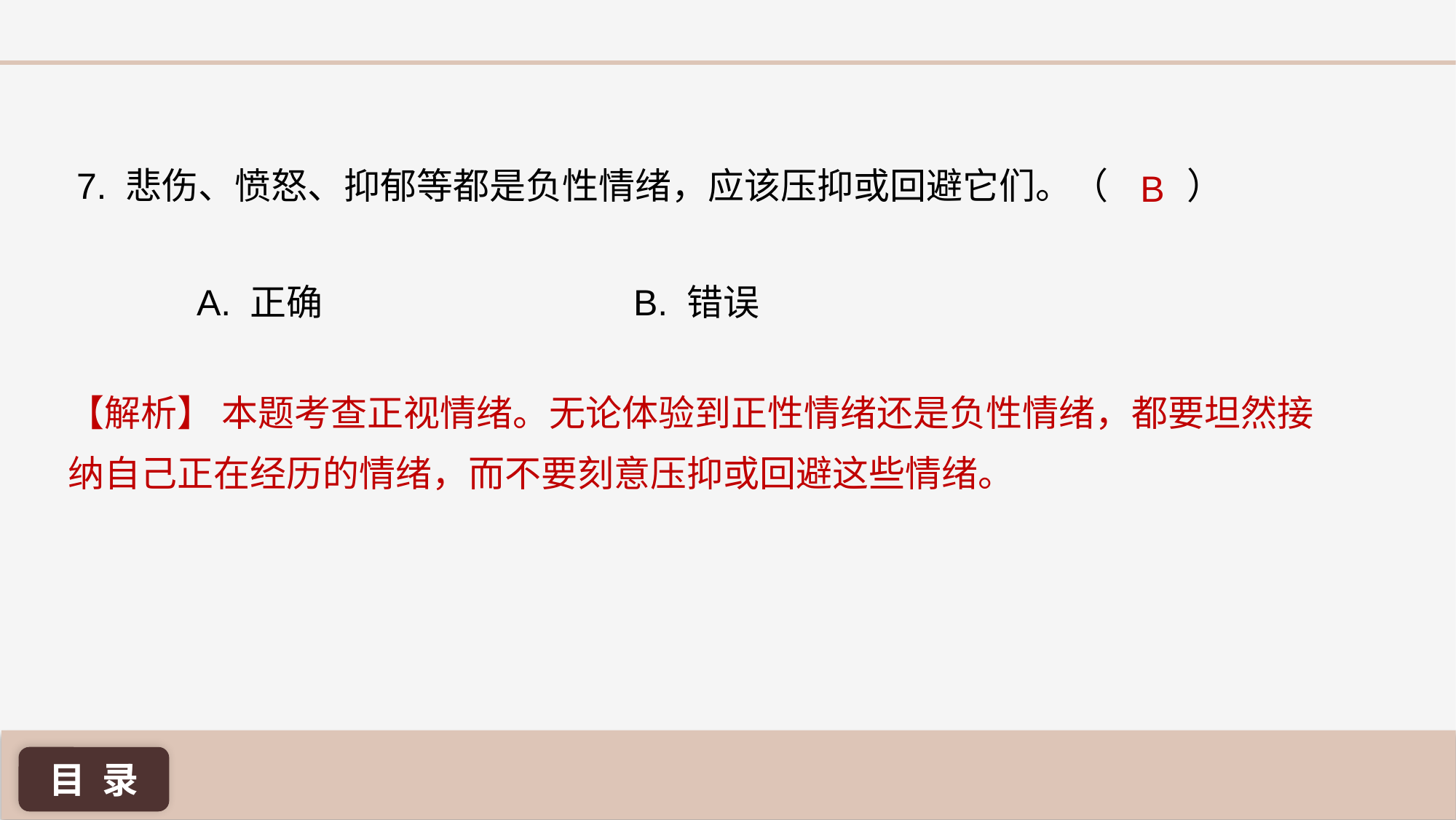

B
7. 悲伤、愤怒、抑郁等都是负性情绪，应该压抑或回避它们。（	         ）
A. 正确 			B. 错误
【解析】 本题考查正视情绪。无论体验到正性情绪还是负性情绪，都要坦然接纳自己正在经历的情绪，而不要刻意压抑或回避这些情绪。